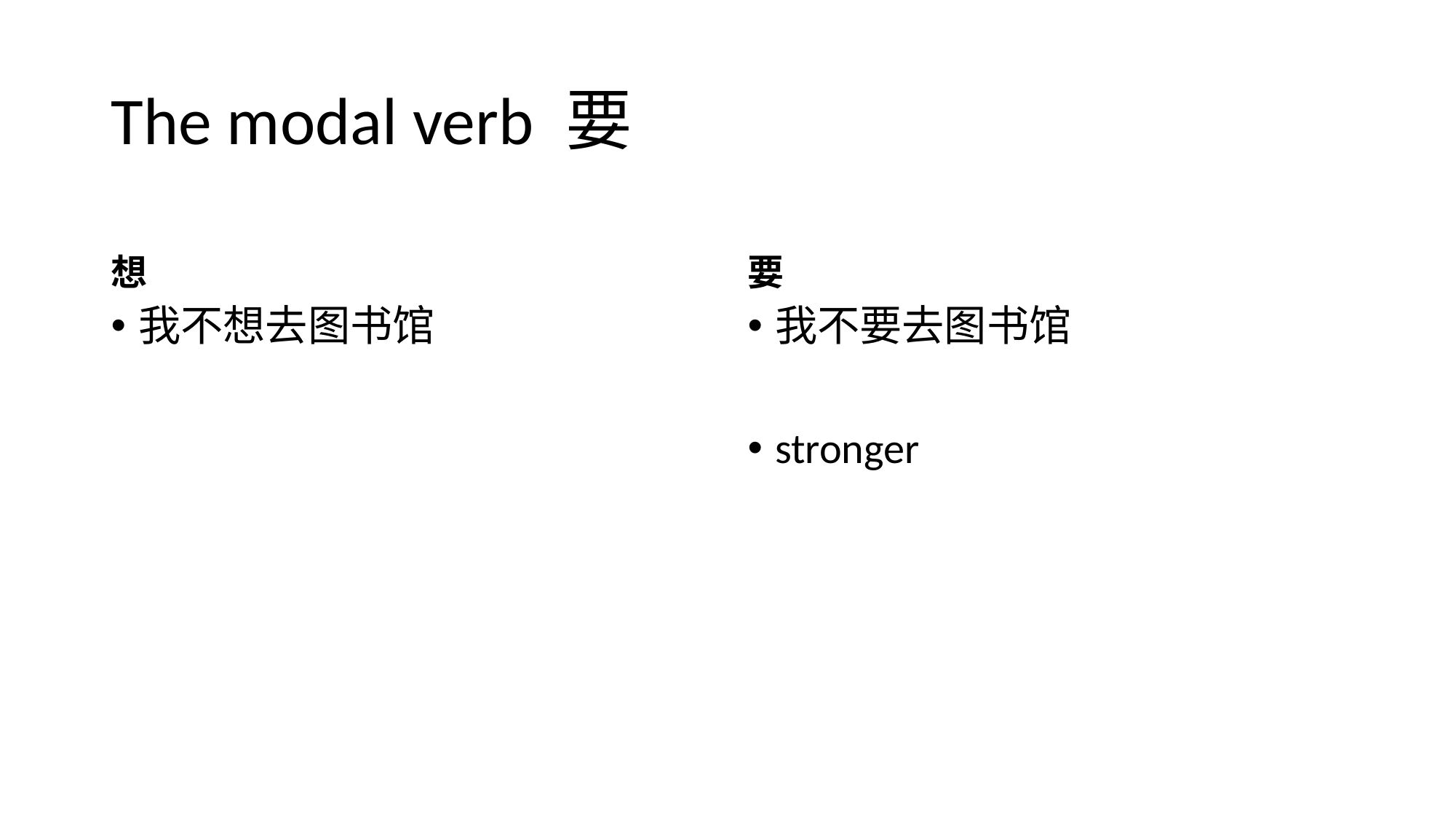

# The modal verb 要
想
要
我不想去图书馆

我不要去图书馆

stronger